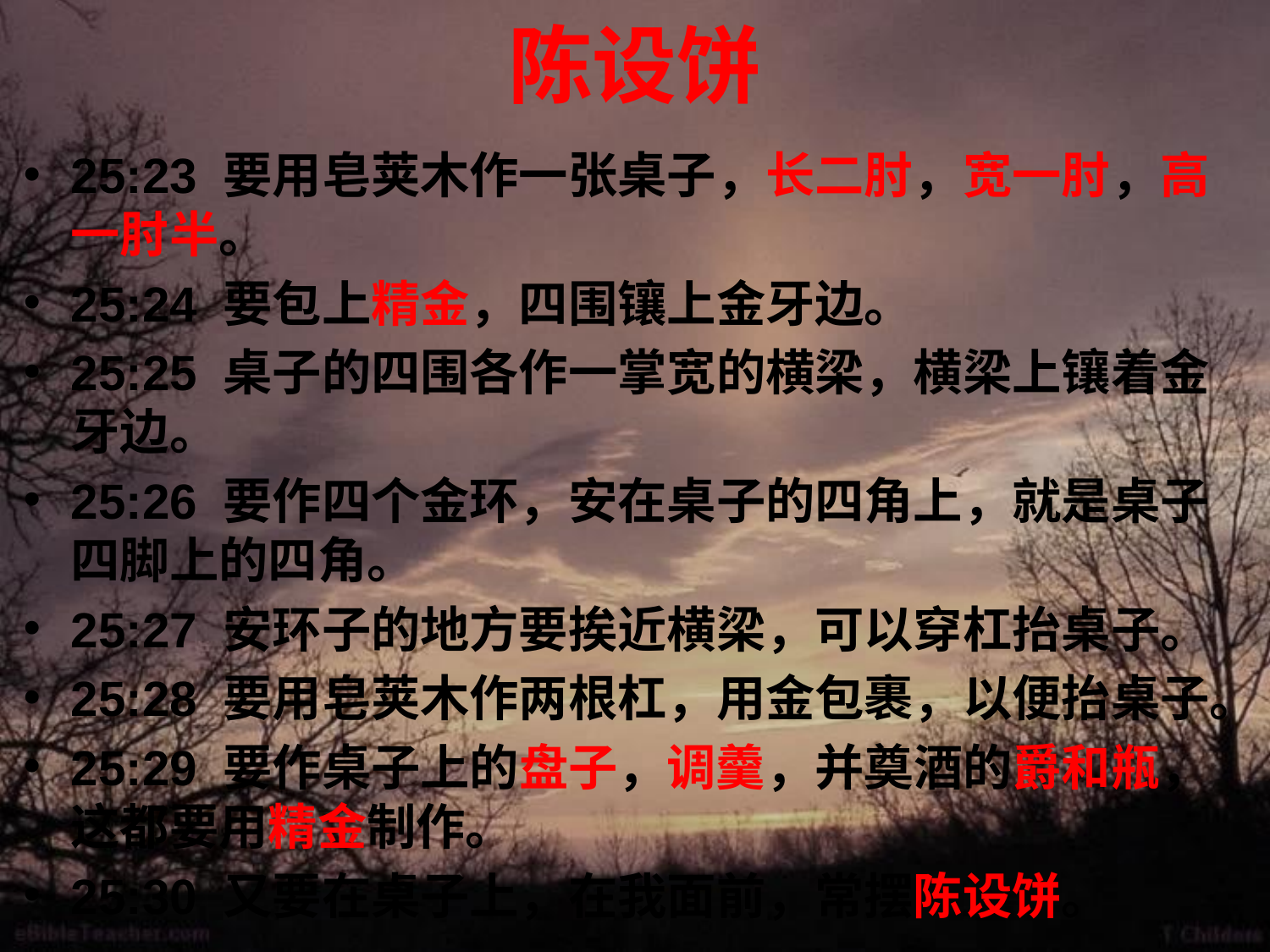

# 陈设饼
25:23 要用皂荚木作一张桌子，长二肘，宽一肘，高一肘半。
25:24 要包上精金，四围镶上金牙边。
25:25 桌子的四围各作一掌宽的横梁，横梁上镶着金牙边。
25:26 要作四个金环，安在桌子的四角上，就是桌子四脚上的四角。
25:27 安环子的地方要挨近横梁，可以穿杠抬桌子。
25:28 要用皂荚木作两根杠，用金包裹，以便抬桌子。
25:29 要作桌子上的盘子，调羹，并奠酒的爵和瓶，这都要用精金制作。
25:30 又要在桌子上，在我面前，常摆陈设饼。